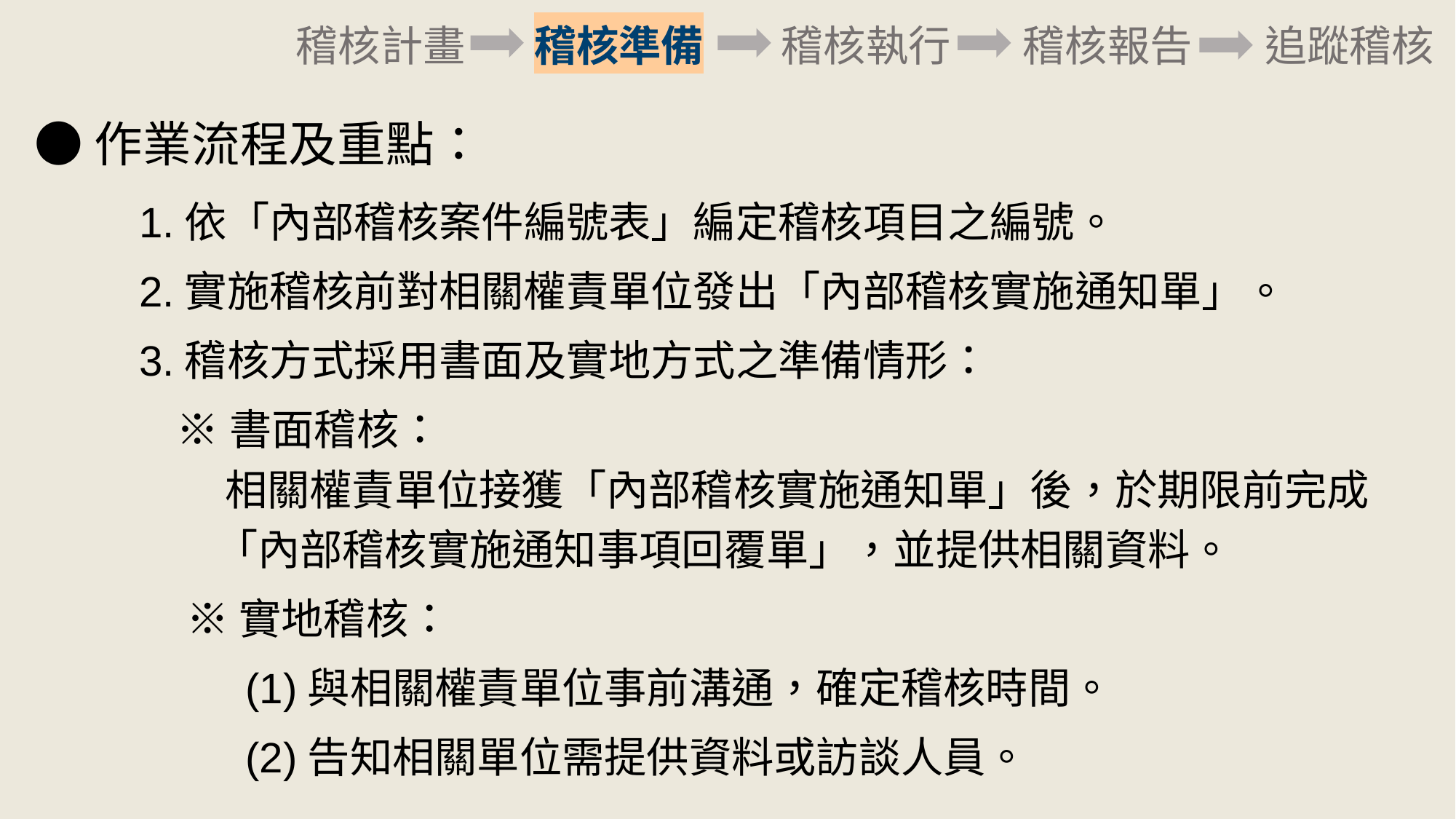

稽核計畫
稽核準備
稽核執行
稽核報告
追蹤稽核

●作業流程及重點：
1.依「內部稽核案件編號表」編定稽核項目之編號。
2.實施稽核前對相關權責單位發出「內部稽核實施通知單」。
3.稽核方式採用書面及實地方式之準備情形：
    ※書面稽核：
        相關權責單位接獲「內部稽核實施通知單」後，於期限前完成
       「內部稽核實施通知事項回覆單」，並提供相關資料。
     ※實地稽核：
         (1)與相關權責單位事前溝通，確定稽核時間。
         (2)告知相關單位需提供資料或訪談人員。